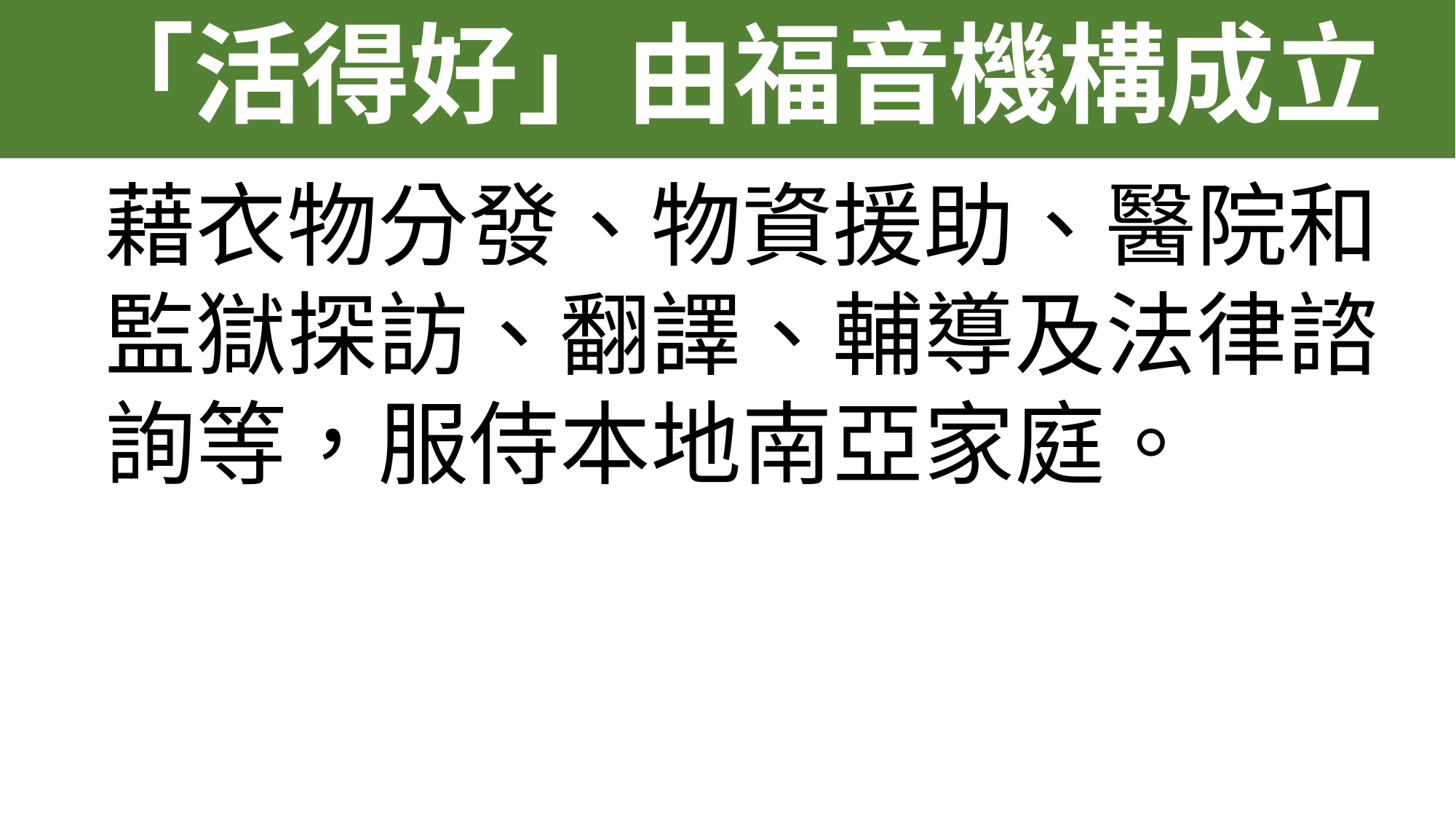

「活得好」由福音機構成立
藉衣物分發、物資援助、醫院和監獄探訪、翻譯、輔導及法律諮詢等，服侍本地南亞家庭。